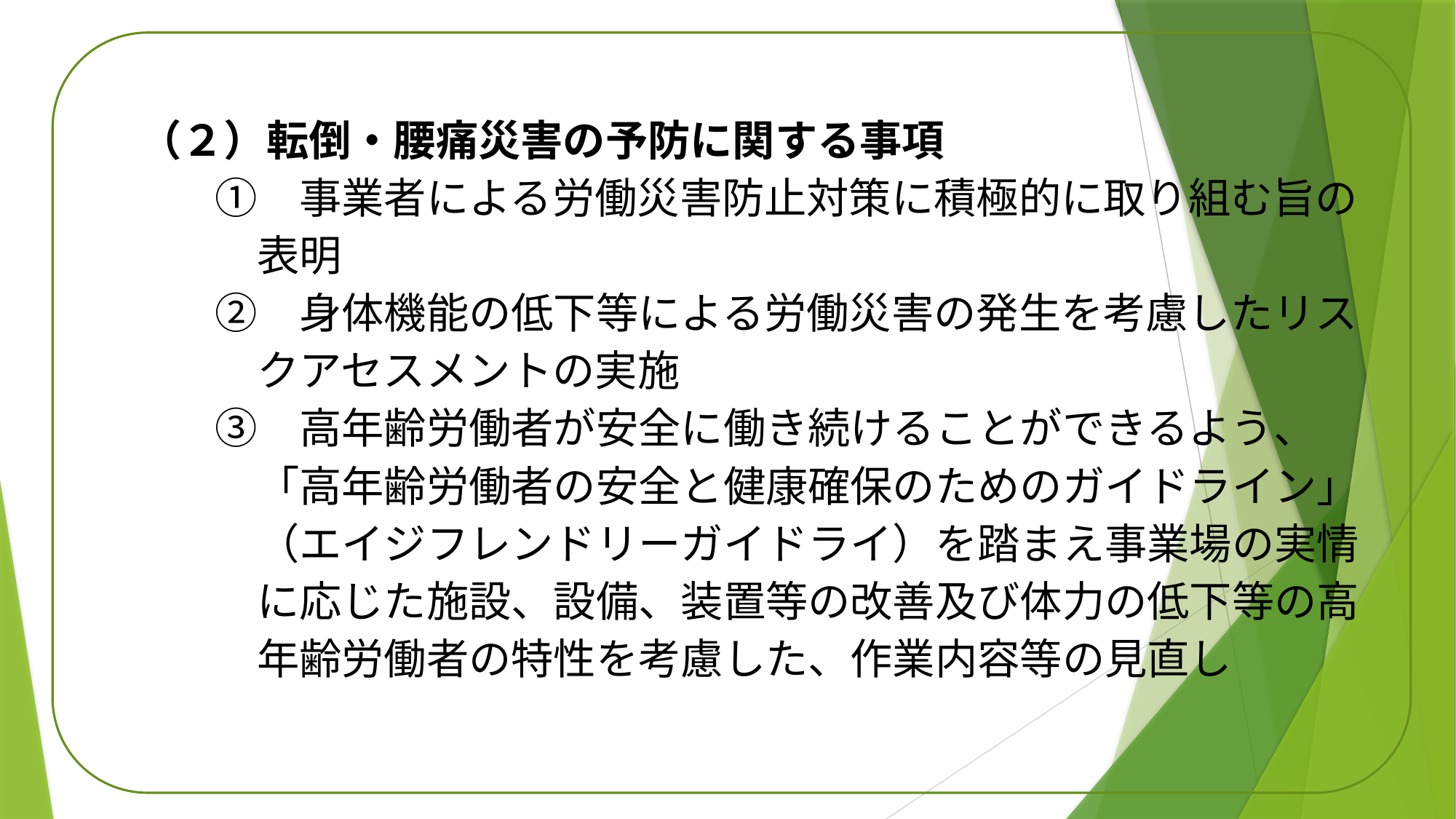

（２）転倒・腰痛災害の予防に関する事項
　　　①　事業者による労働災害防止対策に積極的に取り組む旨の
　　　　表明
　　　②　身体機能の低下等による労働災害の発生を考慮したリス
　　　　クアセスメントの実施
　　　③　高年齢労働者が安全に働き続けることができるよう、
　　　　「高年齢労働者の安全と健康確保のためのガイドライン」
　　　　（エイジフレンドリーガイドライ）を踏まえ事業場の実情
　　　　に応じた施設、設備、装置等の改善及び体力の低下等の高
　　　　年齢労働者の特性を考慮した、作業内容等の見直し